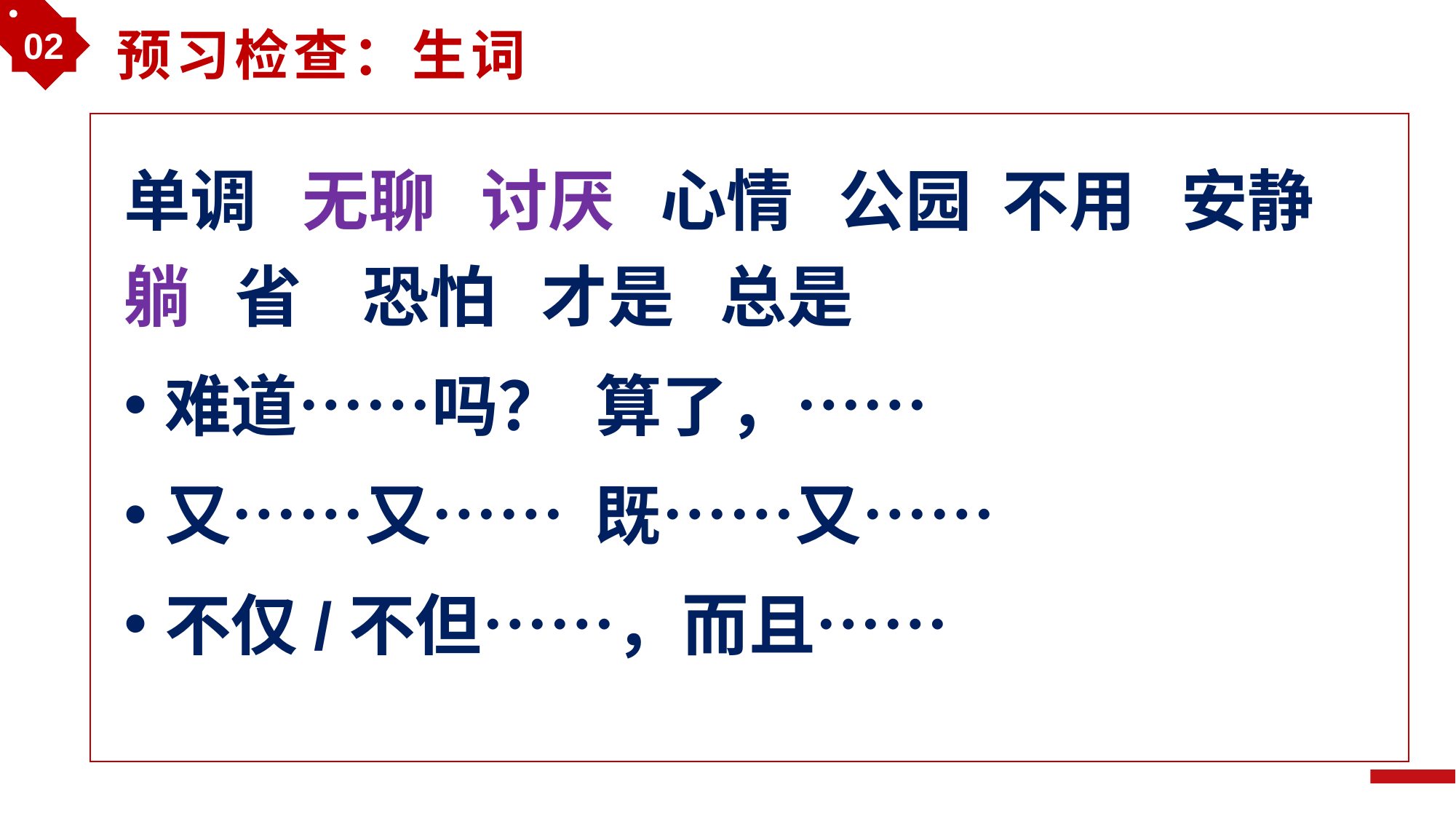

02
预习检查：生词

单调   无聊   讨厌   心情   公园  不用   安静   躺   省    恐怕   才是   总是
难道……吗？  算了，……
又……又……  既……又……
不仅/不但……，而且……